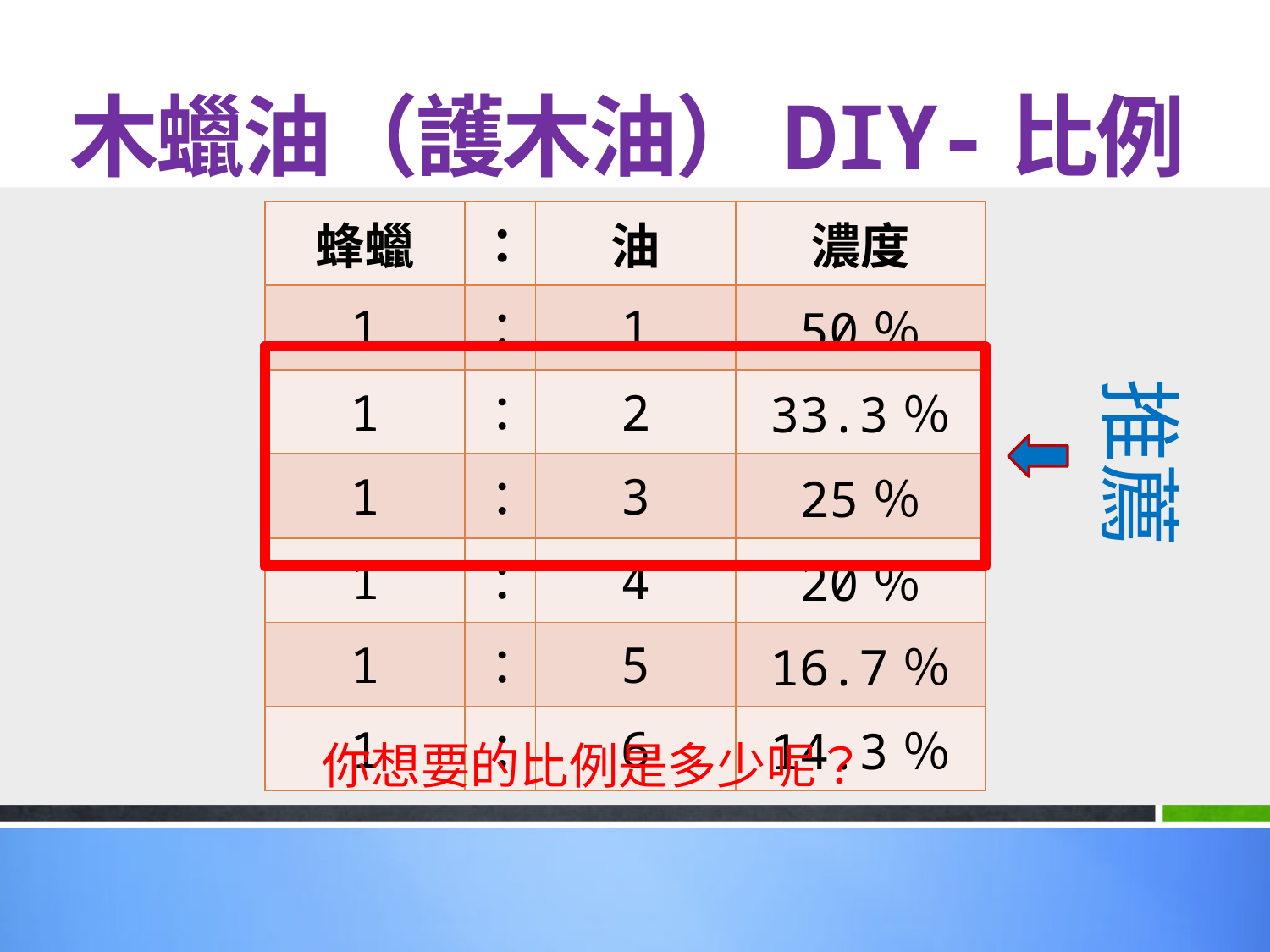

木蠟油（護木油）DIY-比例

| 蜂蠟 | ： | 油 | 濃度 |
| --- | --- | --- | --- |
| 1 | ： | 1 | 50％ |
| 1 | ： | 2 | 33.3％ |
| 1 | ： | 3 | 25％ |
| 1 | ： | 4 | 20％ |
| 1 | ： | 5 | 16.7％ |
| 1 | ： | 6 | 14.3％ |

推薦

你想要的比例是多少呢？